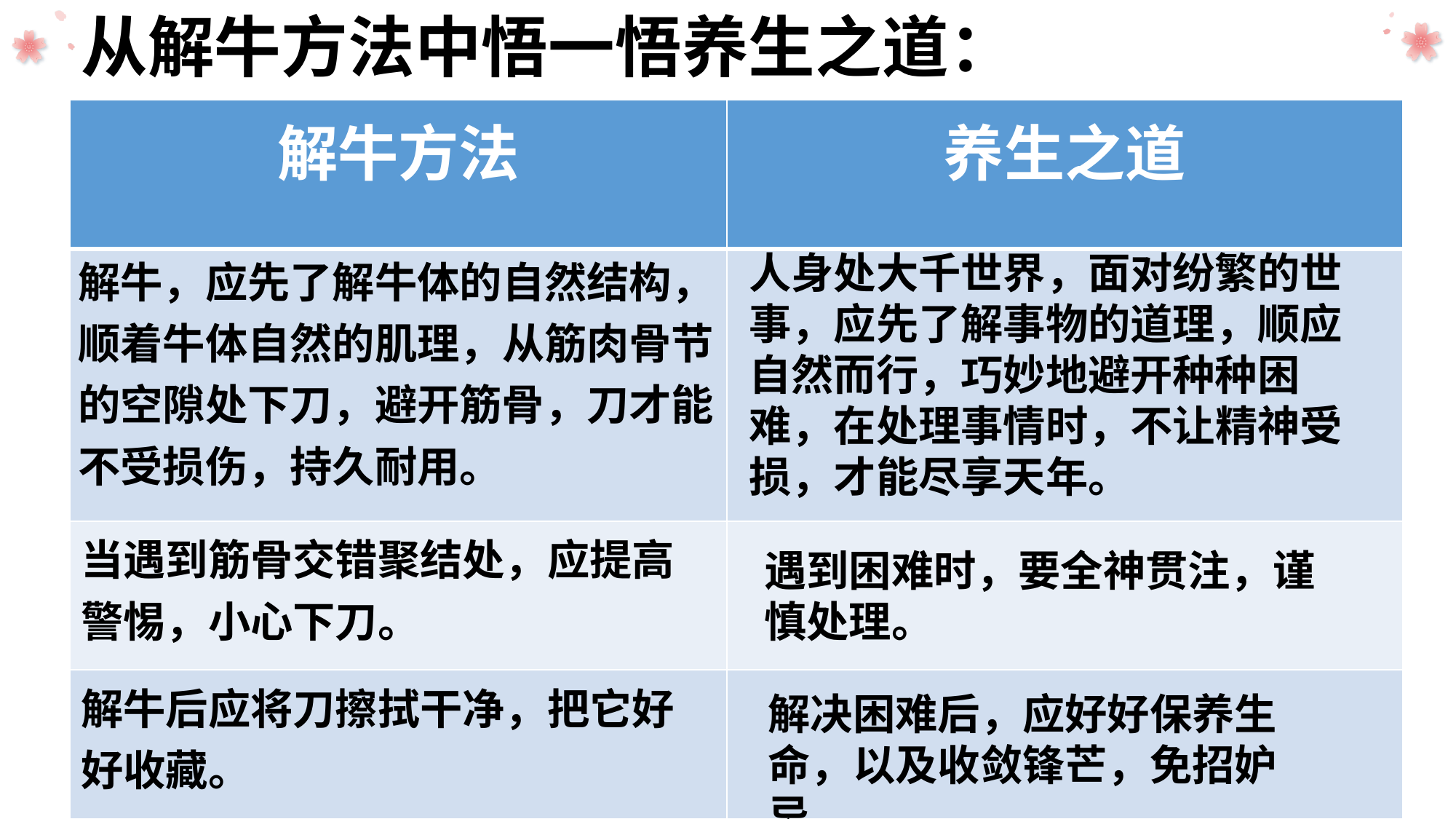

# 从解牛方法中悟一悟养生之道：
| 解牛方法 | 养生之道 |
| --- | --- |
| 解牛，应先了解牛体的自然结构，顺着牛体自然的肌理，从筋肉骨节的空隙处下刀，避开筋骨，刀才能不受损伤，持久耐用。 |  |
| 当遇到筋骨交错聚结处，应提高警惕，小心下刀。 |  |
| 解牛后应将刀擦拭干净，把它好好收藏。 |  |
人身处大千世界，面对纷繁的世事，应先了解事物的道理，顺应自然而行，巧妙地避开种种困难，在处理事情时，不让精神受损，才能尽享天年。
遇到困难时，要全神贯注，谨慎处理。
解决困难后，应好好保养生命，以及收敛锋芒，免招妒忌。